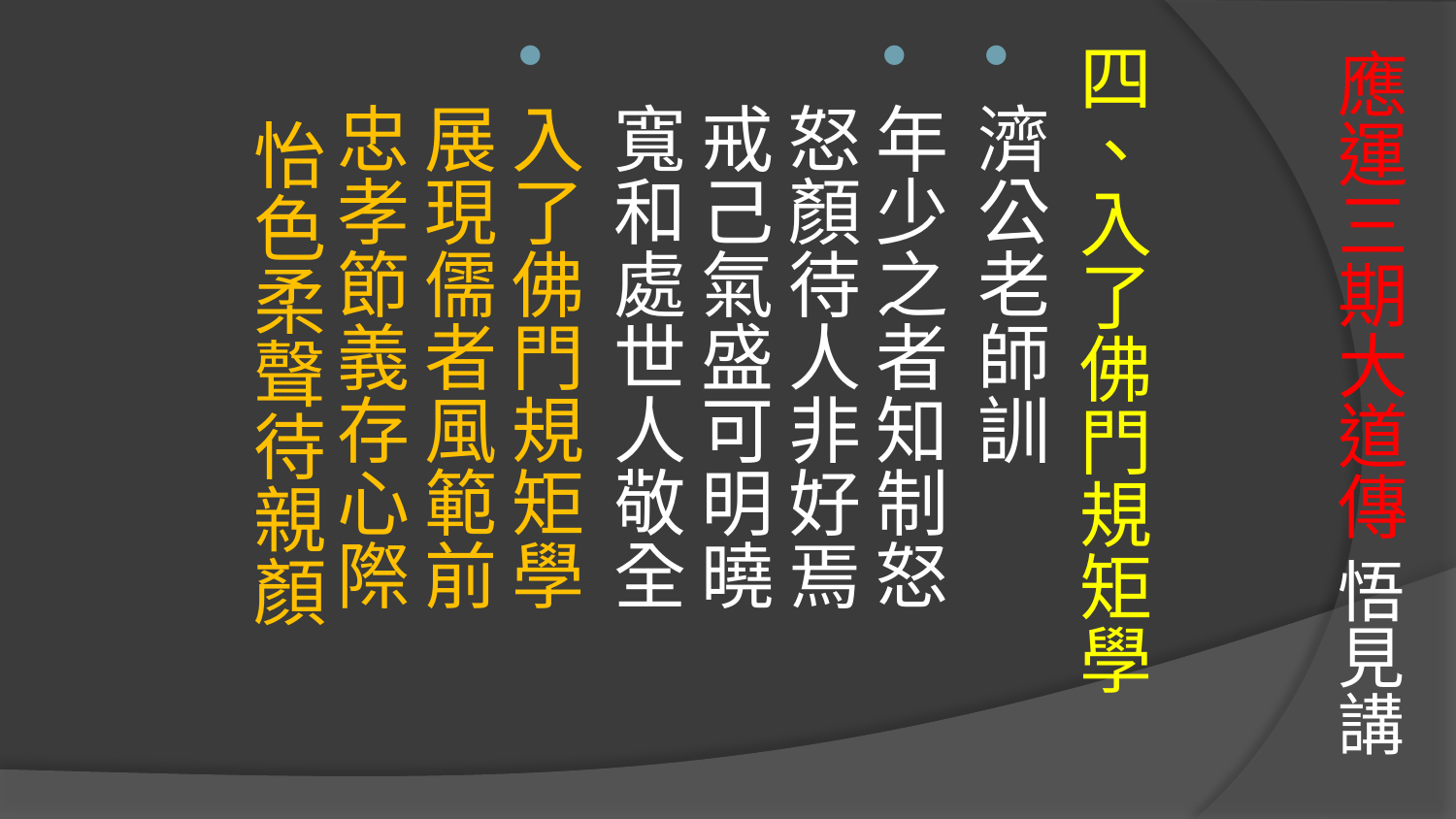

# 應運三期大道傳 悟見講
四、入了佛門規矩學
濟公老師訓
年少之者知制怒           怒顏待人非好焉
戒己氣盛可明曉           寬和處世人敬全
入了佛門規矩學         展現儒者風範前
忠孝節義存心際            怡色柔聲待親顏